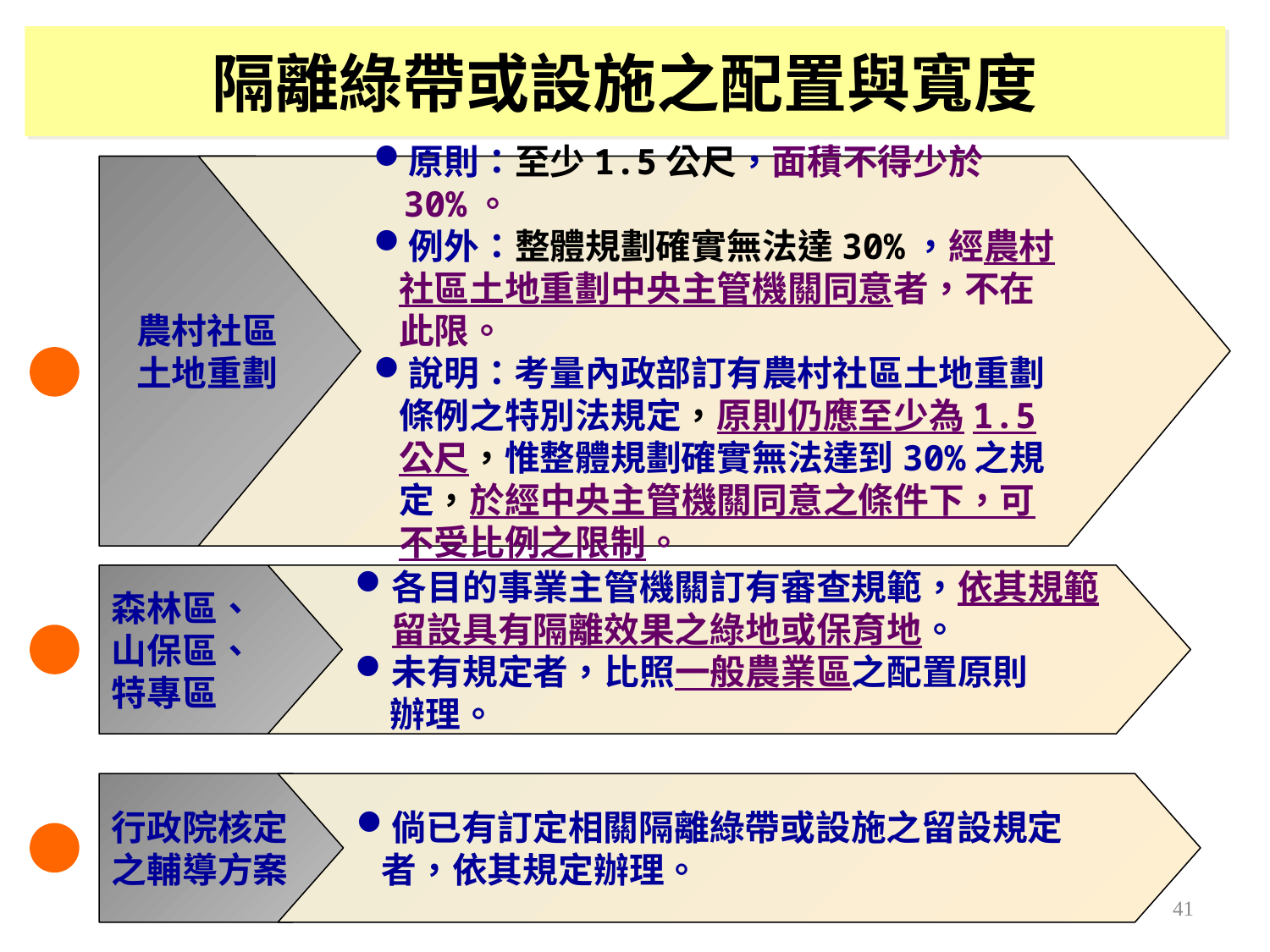

隔離綠帶或設施之配置與寬度

農村社區
土地重劃
原則：至少1.5公尺，面積不得少於30%。
例外：整體規劃確實無法達30%，經農村社區土地重劃中央主管機關同意者，不在此限。
說明：考量內政部訂有農村社區土地重劃條例之特別法規定，原則仍應至少為1.5公尺，惟整體規劃確實無法達到30%之規定，於經中央主管機關同意之條件下，可不受比例之限制。

森林區、
山保區、
特專區
各目的事業主管機關訂有審查規範，依其規範留設具有隔離效果之綠地或保育地。
未有規定者，比照一般農業區之配置原則
　辦理。

行政院核定之輔導方案
倘已有訂定相關隔離綠帶或設施之留設規定者，依其規定辦理。

41